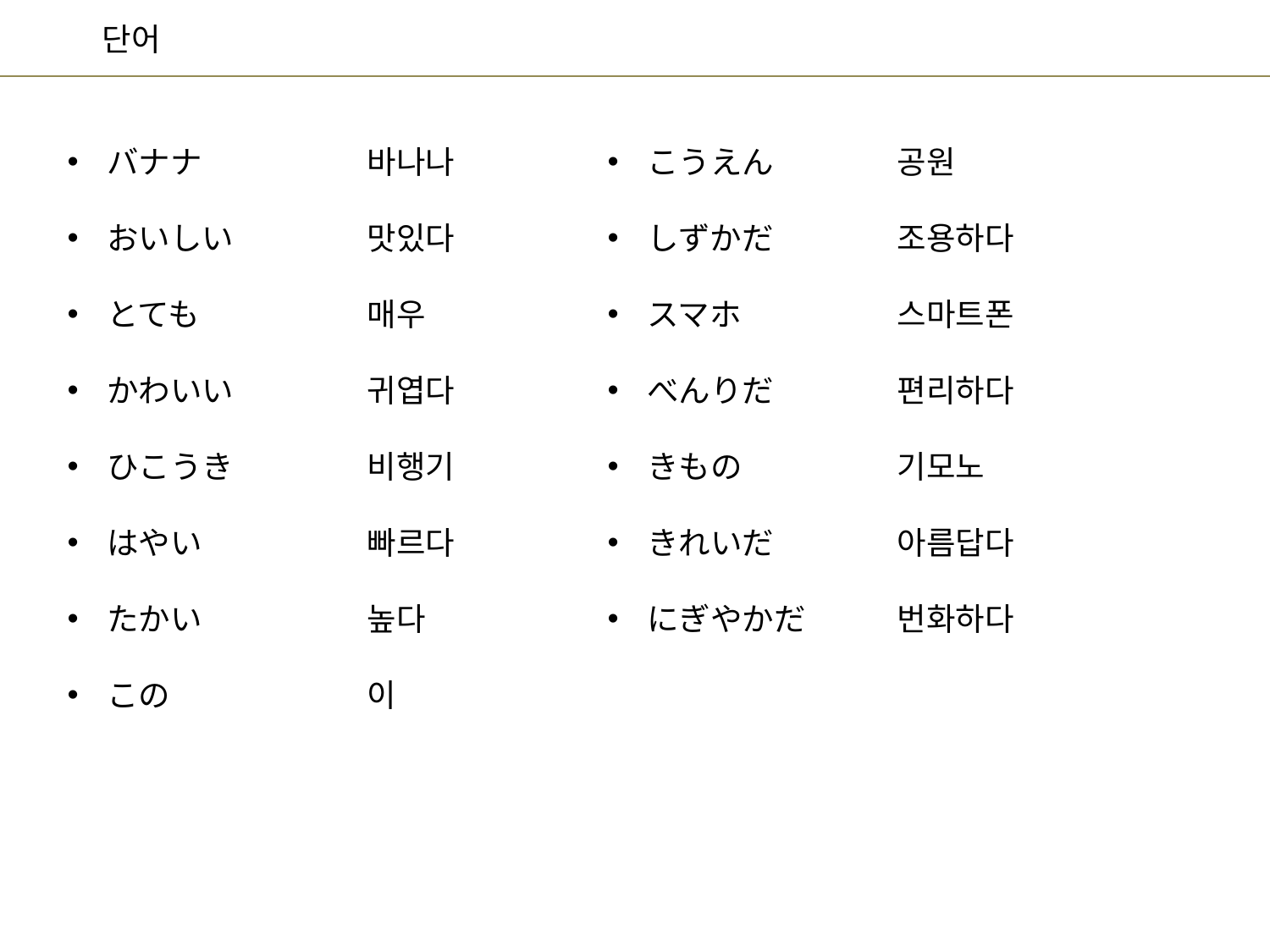

공원

조용하다

스마트폰

편리하다

기모노

아름답다

번화하다
こうえん

しずかだ

スマホ

べんりだ

きもの

きれいだ

にぎやかだ
바나나

맛있다

매우

귀엽다

비행기

빠르다

높다

이
バナナ

おいしい

とても

かわいい

ひこうき

はやい

たかい

この